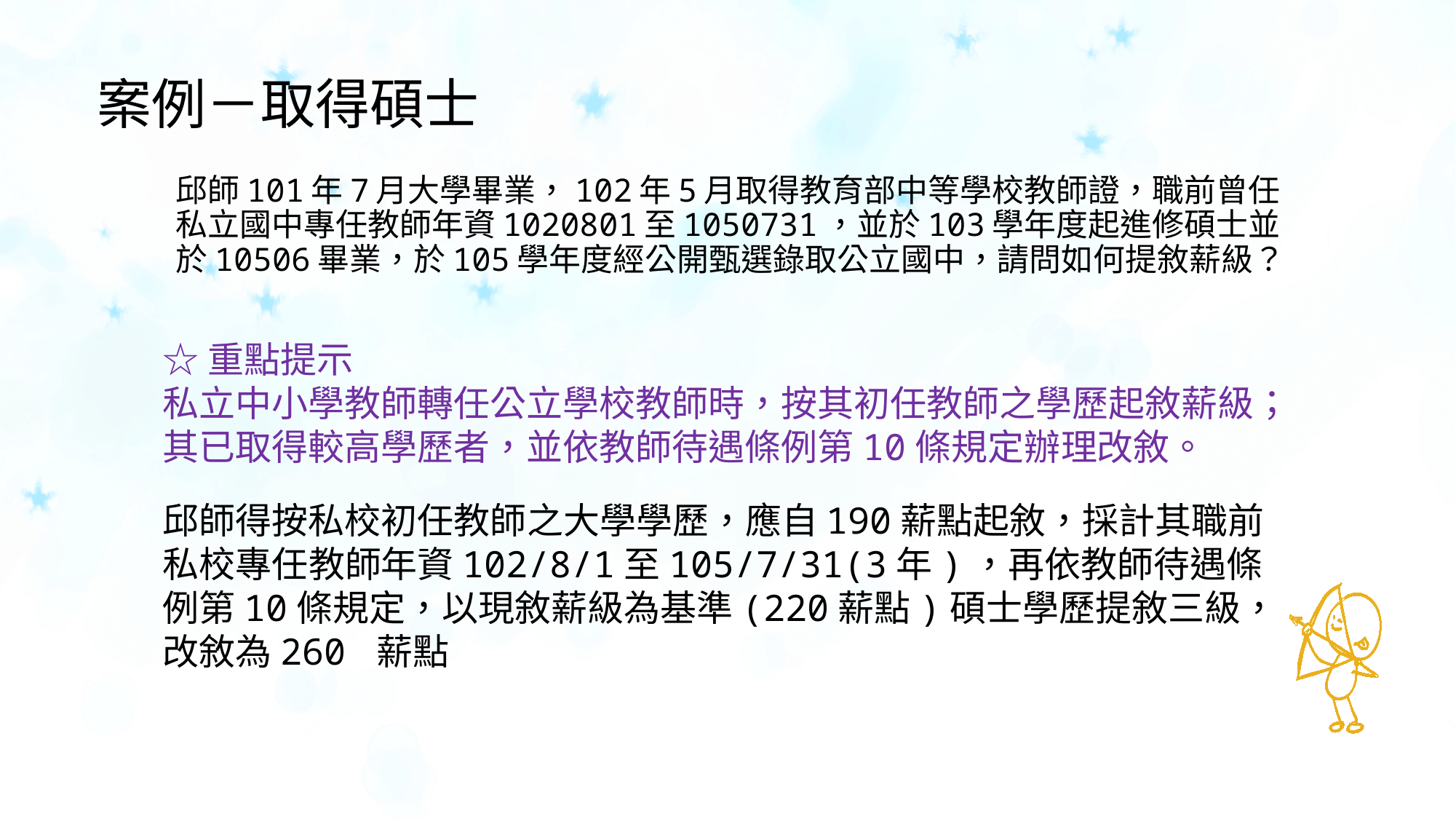

# 案例－取得碩士
邱師101年7月大學畢業，102年5月取得教育部中等學校教師證，職前曾任私立國中專任教師年資1020801至1050731，並於103學年度起進修碩士並於10506畢業，於105學年度經公開甄選錄取公立國中，請問如何提敘薪級？
☆重點提示
私立中小學教師轉任公立學校教師時，按其初任教師之學歷起敘薪級；其已取得較高學歷者，並依教師待遇條例第10條規定辦理改敘。
邱師得按私校初任教師之大學學歷，應自190薪點起敘，採計其職前私校專任教師年資102/8/1至105/7/31(3年)，再依教師待遇條例第10條規定，以現敘薪級為基準(220薪點)碩士學歷提敘三級，改敘為260 薪點